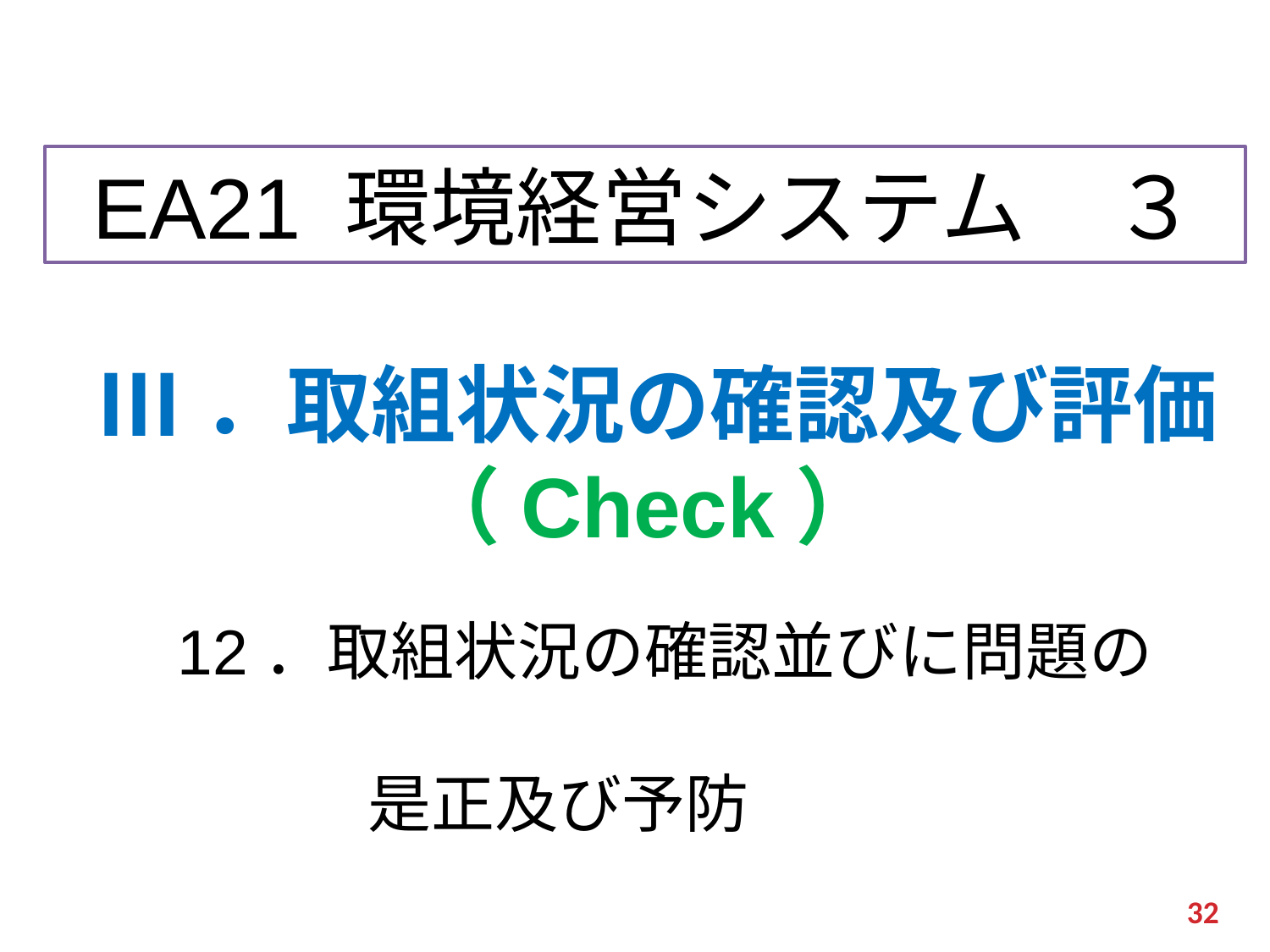

EA21 環境経営システム　３
Ⅲ．取組状況の確認及び評価（Check）
12．取組状況の確認並びに問題の
　　　是正及び予防
32